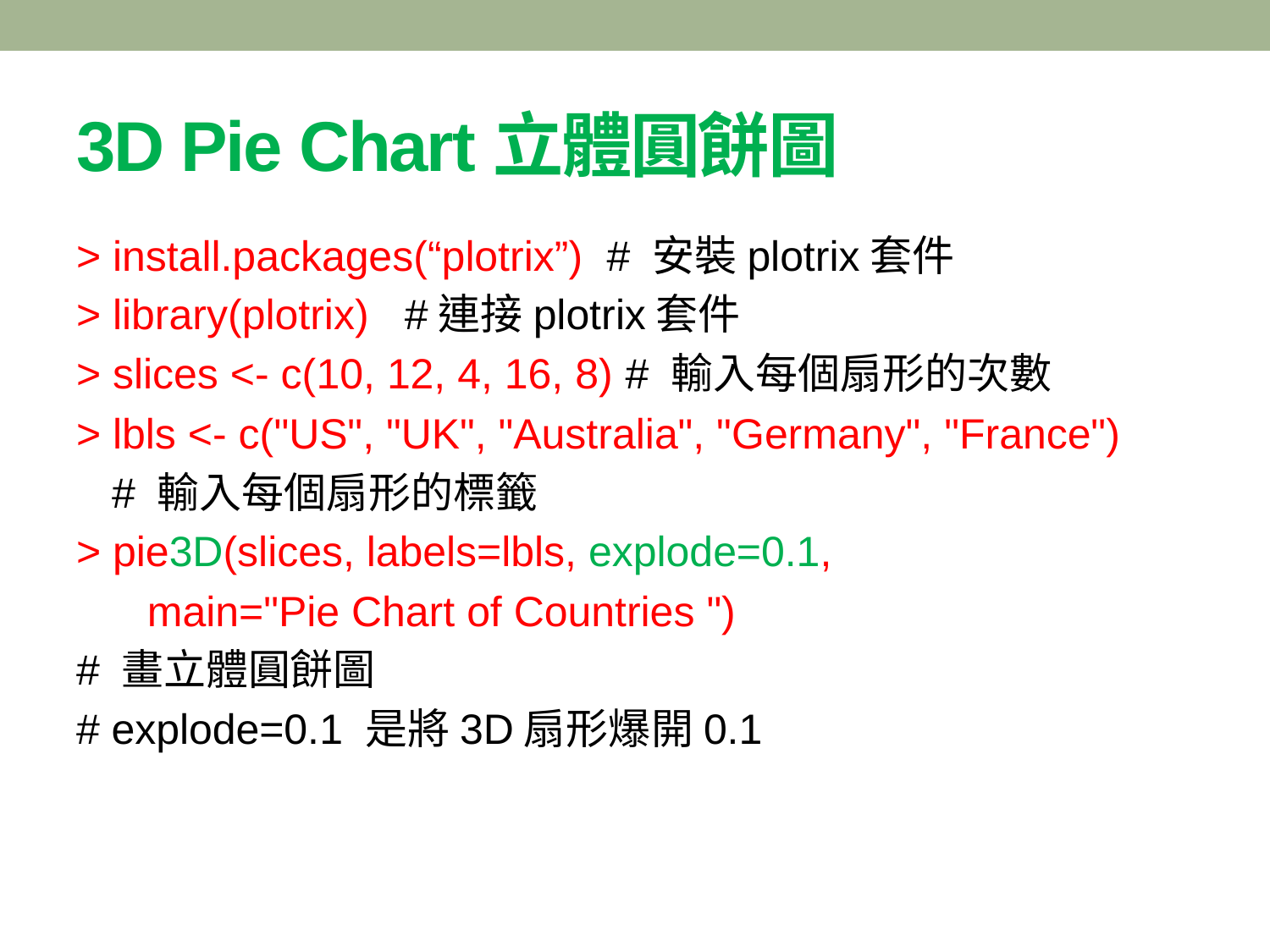

# 3D Pie Chart立體圓餅圖
> install.packages(“plotrix”)  # 安裝plotrix套件
> library(plotrix)   #連接plotrix套件
> slices <- c(10, 12, 4, 16, 8) # 輸入每個扇形的次數
> lbls <- c("US", "UK", "Australia", "Germany", "France")
   # 輸入每個扇形的標籤
> pie3D(slices, labels=lbls, explode=0.1,
      main="Pie Chart of Countries ")
# 畫立體圓餅圖
# explode=0.1 是將3D扇形爆開0.1